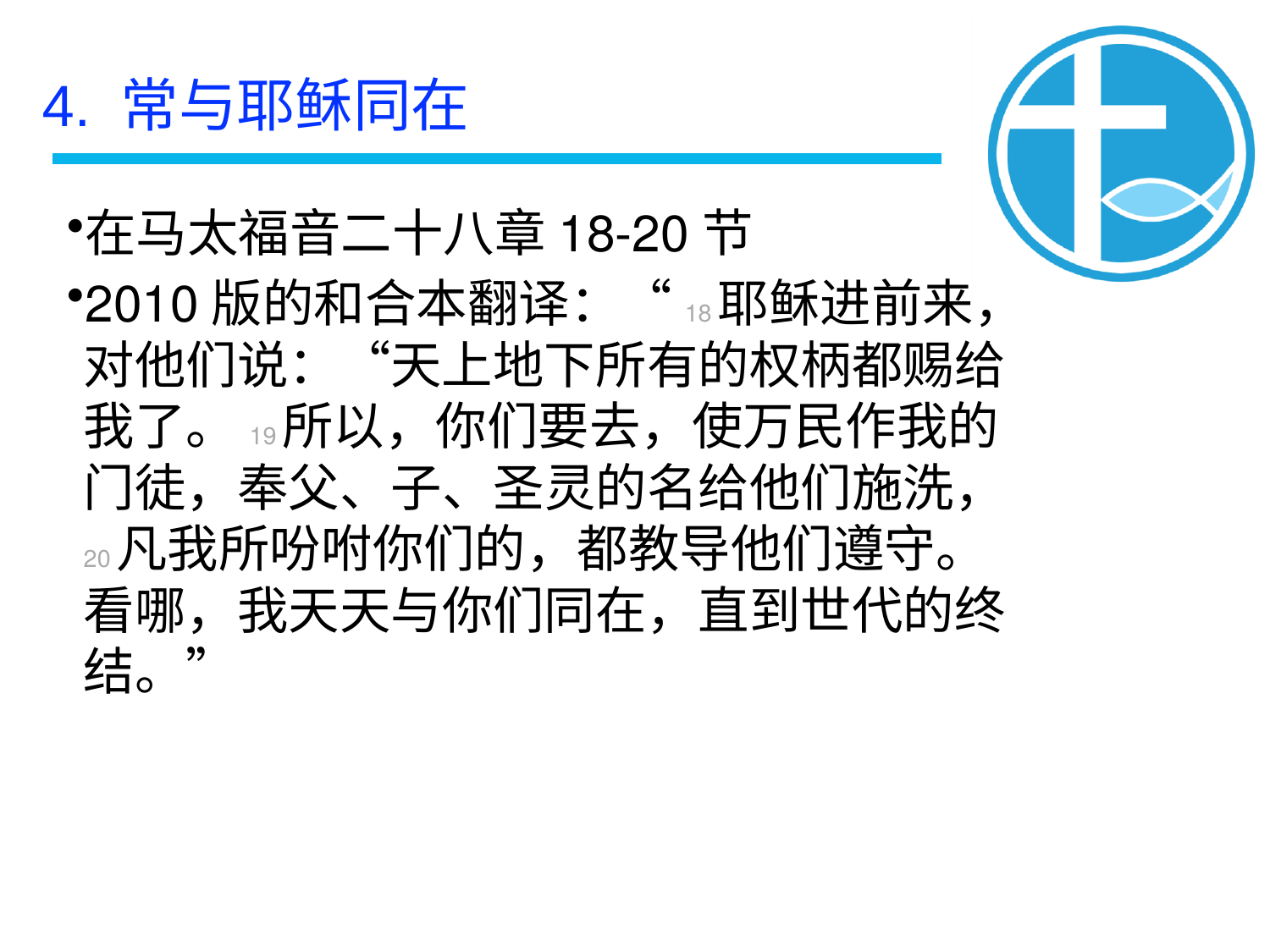

4. 常与耶稣同在
在马太福音二十八章18-20节
2010版的和合本翻译：“18耶稣进前来，对他们说：“天上地下所有的权柄都赐给我了。19所以，你们要去，使万民作我的门徒，奉父、子、圣灵的名给他们施洗，20凡我所吩咐你们的，都教导他们遵守。看哪，我天天与你们同在，直到世代的终结。”